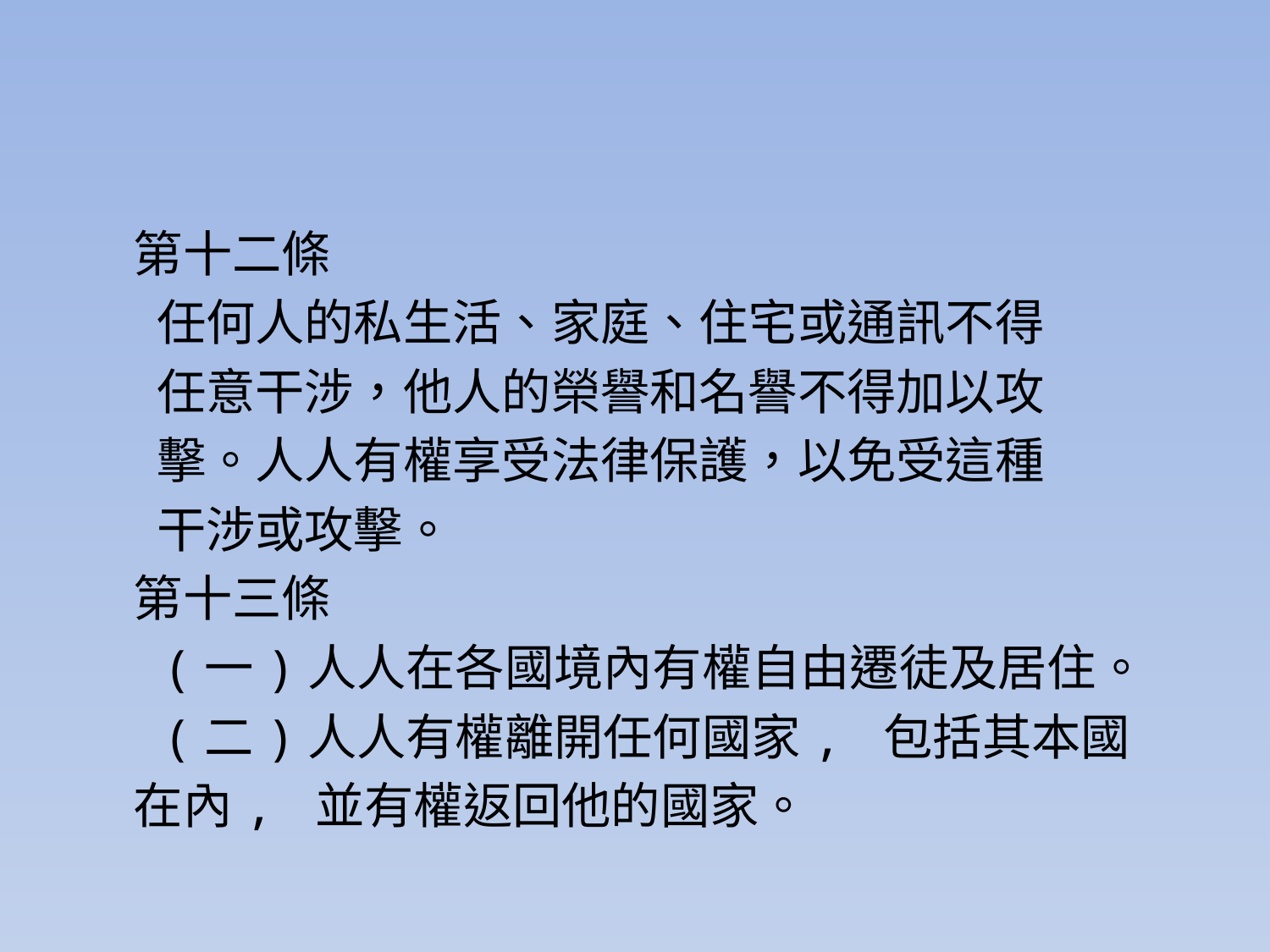

#
第十二條
 任何人的私生活、家庭、住宅或通訊不得
 任意干涉，他人的榮譽和名譽不得加以攻
 擊。人人有權享受法律保護，以免受這種
 干涉或攻擊。
第十三條
 (一)人人在各國境內有權自由遷徒及居住。
 (二)人人有權離開任何國家, 包括其本國
在內, 並有權返回他的國家。